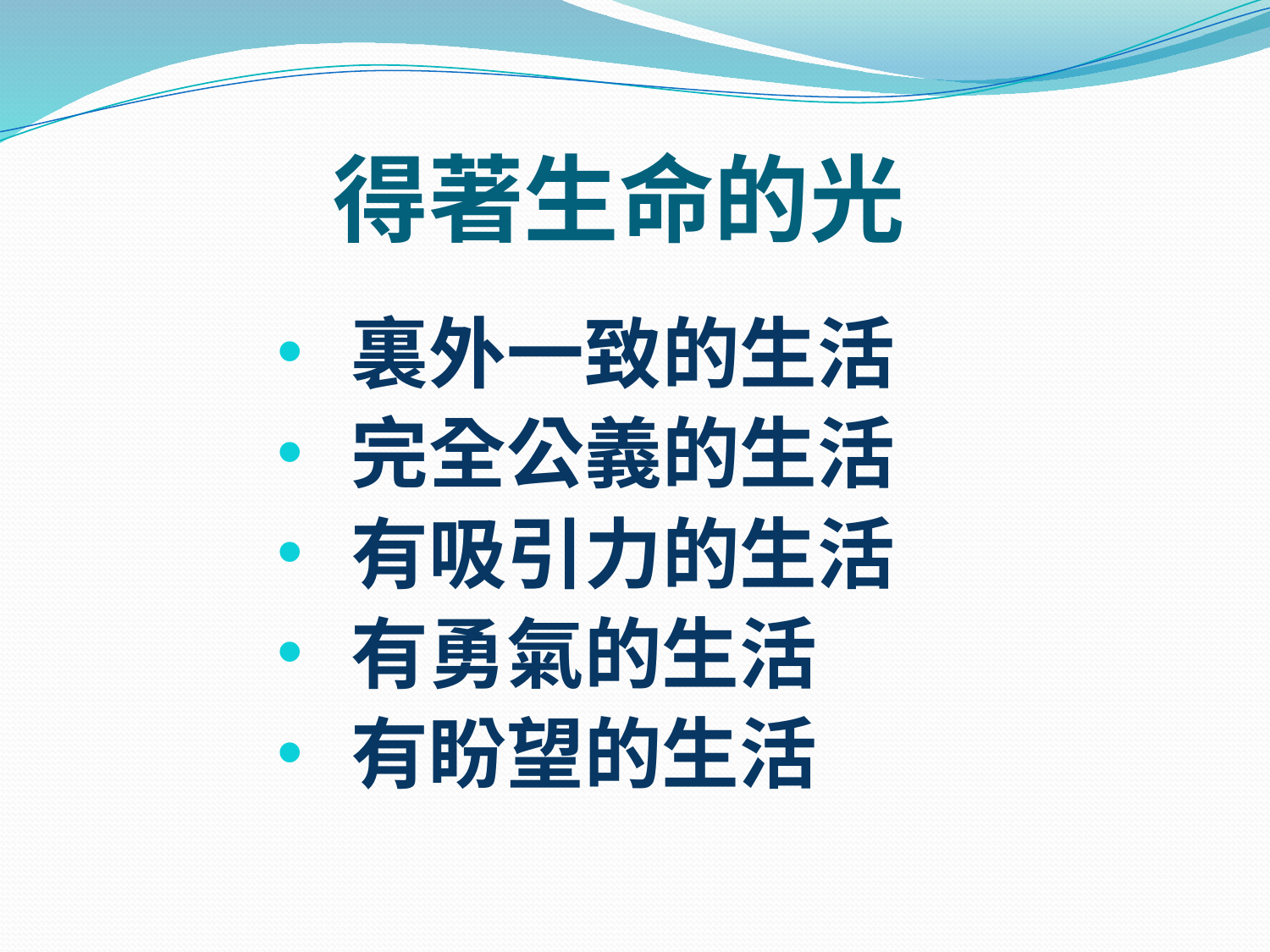

# 得著生命的光
 裏外一致的生活
 完全公義的生活
 有吸引力的生活
 有勇氣的生活
 有盼望的生活